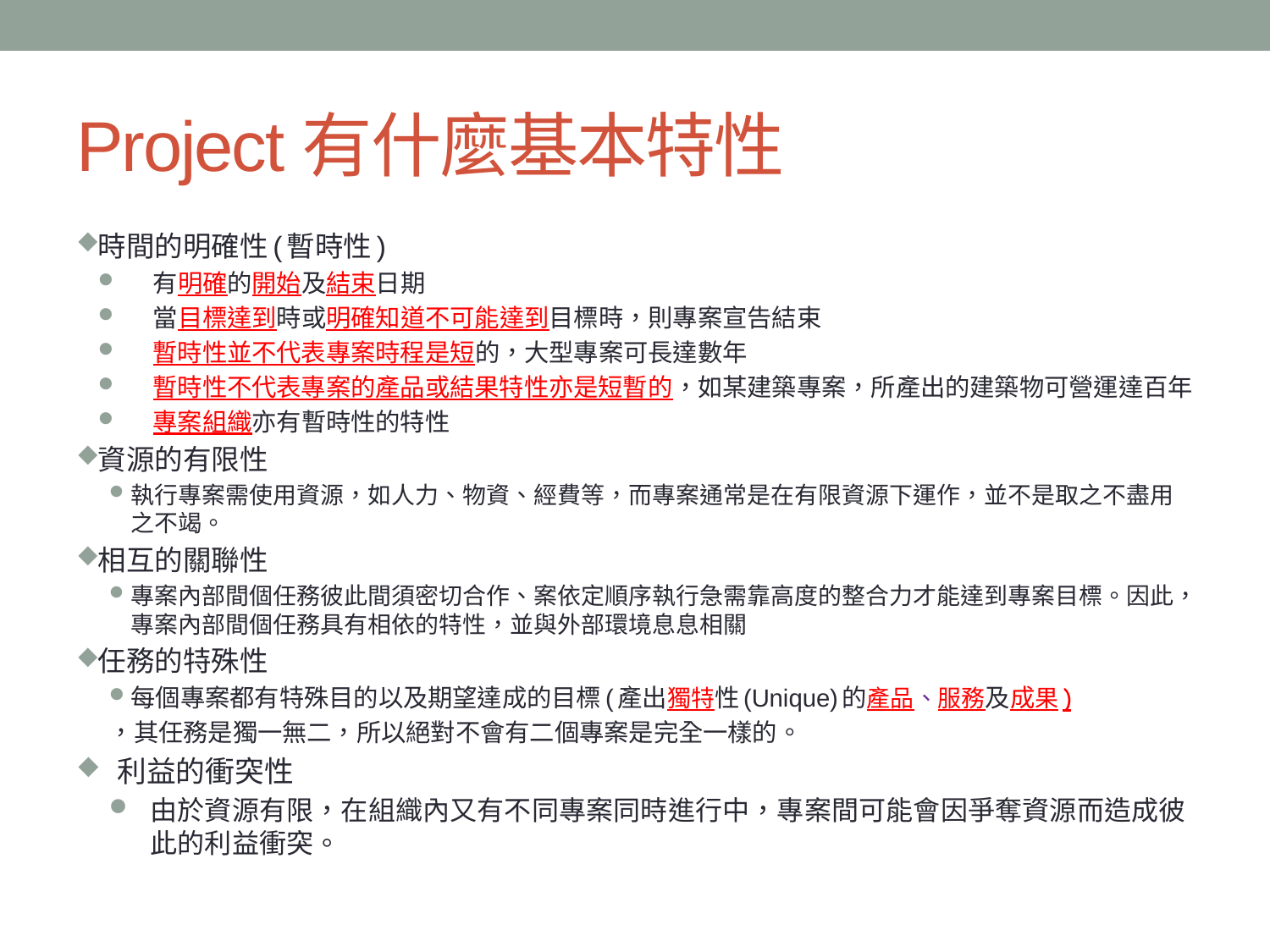

# Project有什麼基本特性
時間的明確性(暫時性)
有明確的開始及結束日期
當目標達到時或明確知道不可能達到目標時，則專案宣告結束
暫時性並不代表專案時程是短的，大型專案可長達數年
暫時性不代表專案的產品或結果特性亦是短暫的，如某建築專案，所產出的建築物可營運達百年
專案組織亦有暫時性的特性
資源的有限性
執行專案需使用資源，如人力、物資、經費等，而專案通常是在有限資源下運作，並不是取之不盡用之不竭。
相互的關聯性
專案內部間個任務彼此間須密切合作、案依定順序執行急需靠高度的整合力才能達到專案目標。因此，專案內部間個任務具有相依的特性，並與外部環境息息相關
任務的特殊性
每個專案都有特殊目的以及期望達成的目標(產出獨特性(Unique)的產品、服務及成果)
，其任務是獨一無二，所以絕對不會有二個專案是完全一樣的。
利益的衝突性
由於資源有限，在組織內又有不同專案同時進行中，專案間可能會因爭奪資源而造成彼此的利益衝突。